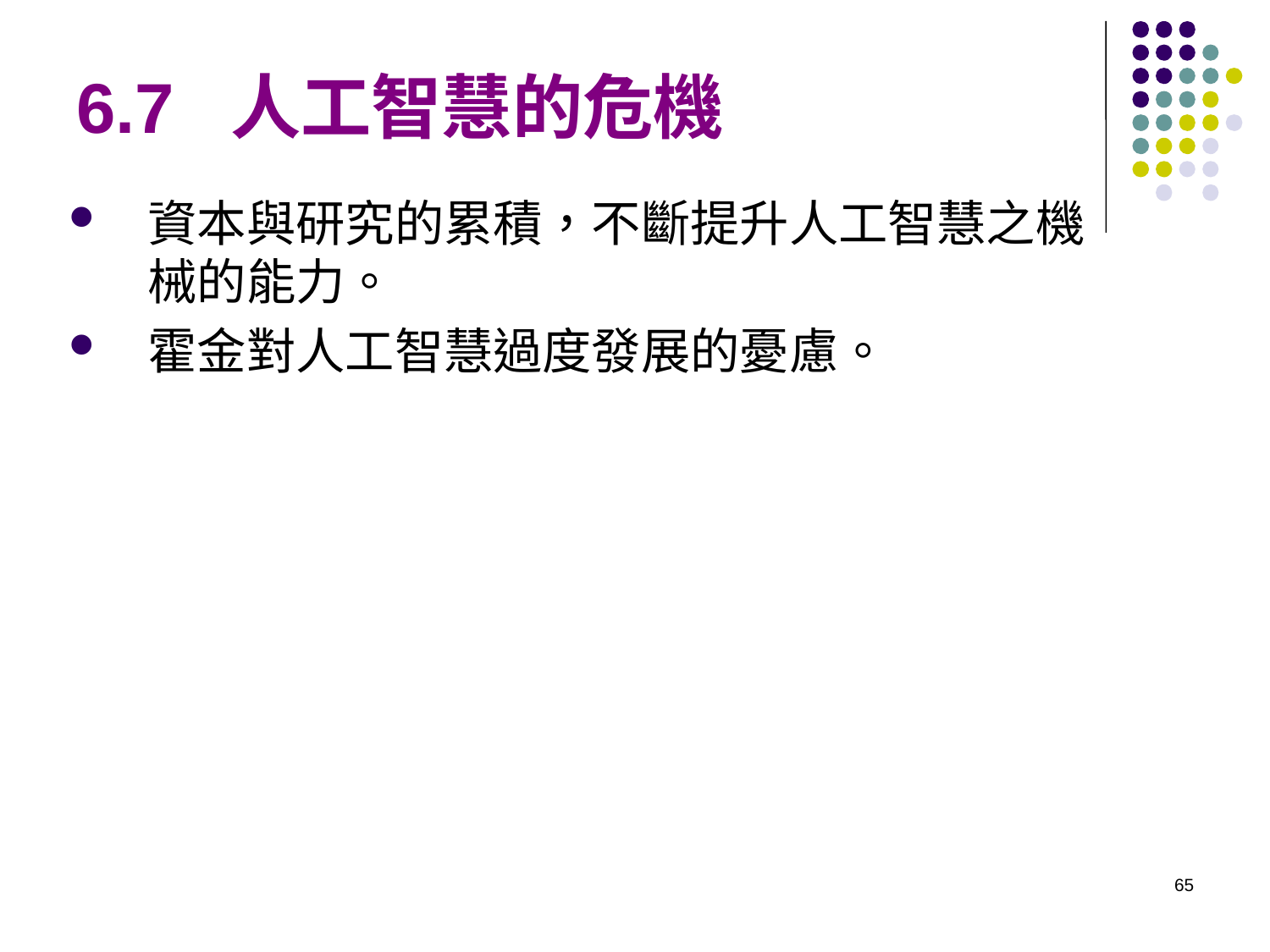

# 6.7  人工智慧的危機
資本與研究的累積，不斷提升人工智慧之機械的能力。
霍金對人工智慧過度發展的憂慮。
65